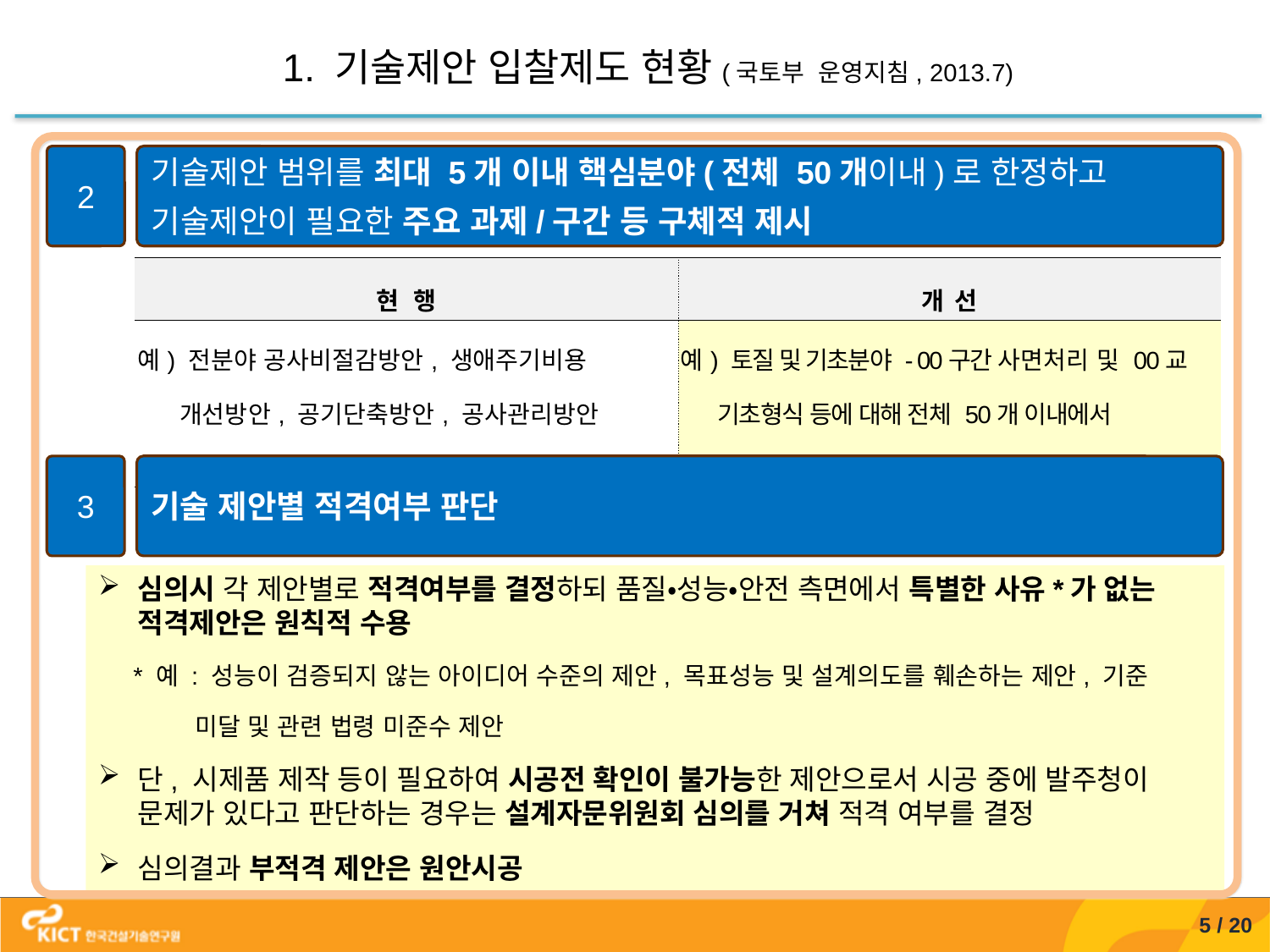

# 1. 기술제안 입찰제도 현황(국토부  운영지침, 2013.7)

2
기술제안 범위를 최대 5개 이내 핵심분야(전체 50개이내)로 한정하고
기술제안이 필요한 주요 과제/구간 등 구체적 제시
| 현 행 | 개 선 |
| --- | --- |
| 예) 전분야 공사비절감방안, 생애주기비용 개선방안, 공기단축방안, 공사관리방안 등에 대해 개수 무제한 | 예) 토질 및 기초분야 - 00구간 사면처리 및 00교 기초형식 등에 대해 전체 50개 이내에서 기술제안 |
3
기술 제안별 적격여부 판단
심의시 각 제안별로 적격여부를 결정하되 품질‧성능‧안전 측면에서 특별한 사유*가 없는 적격제안은 원칙적 수용
     * 예 : 성능이 검증되지 않는 아이디어 수준의 제안, 목표성능 및 설계의도를 훼손하는 제안, 기준
             미달 및 관련 법령 미준수 제안
단, 시제품 제작 등이 필요하여 시공전 확인이 불가능한 제안으로서 시공 중에 발주청이 문제가 있다고 판단하는 경우는 설계자문위원회 심의를 거쳐 적격 여부를 결정
심의결과 부적격 제안은 원안시공
5 / 20